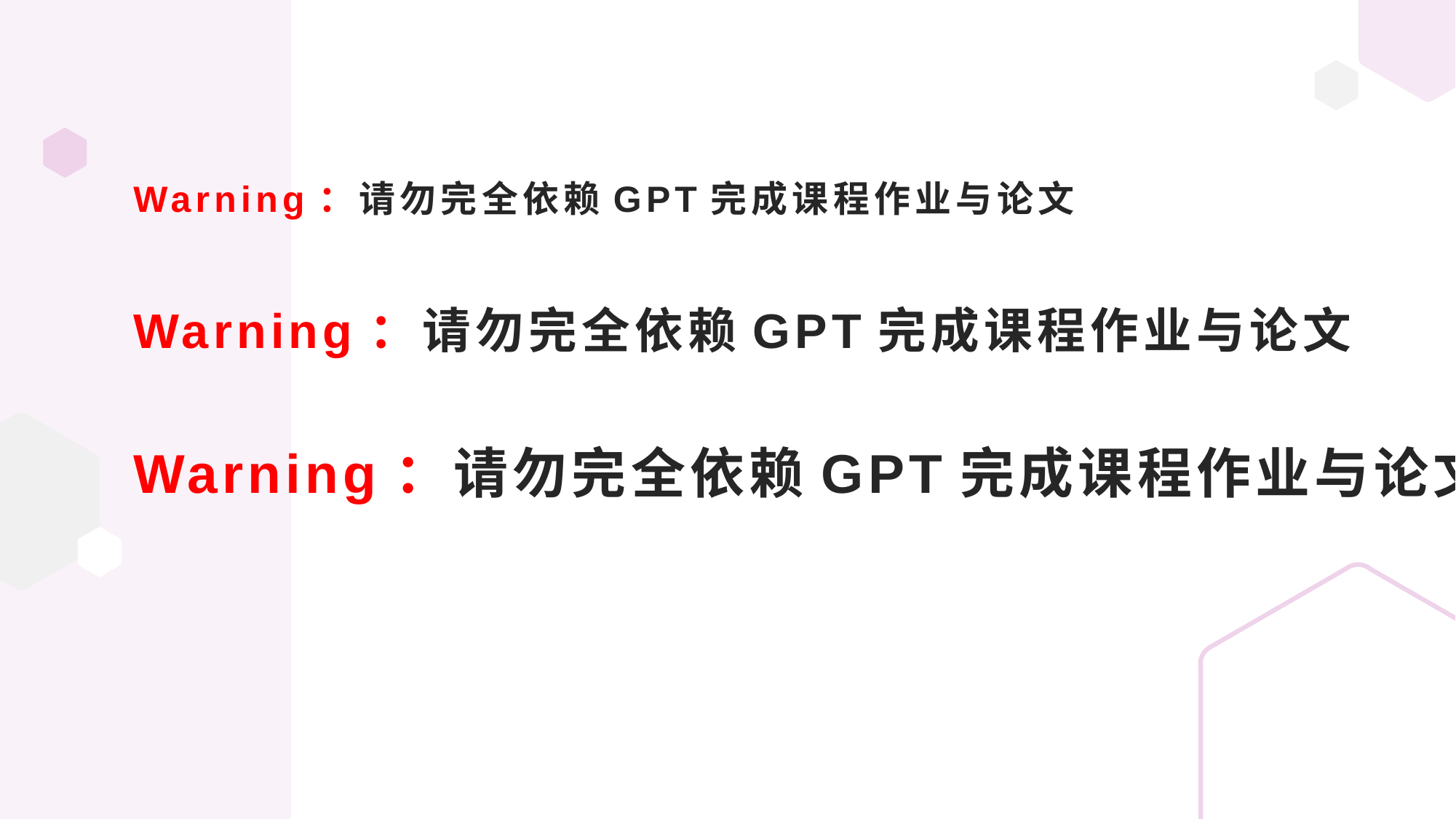

Warning：请勿完全依赖GPT完成课程作业与论文
Warning：请勿完全依赖GPT完成课程作业与论文

Warning：请勿完全依赖GPT完成课程作业与论文